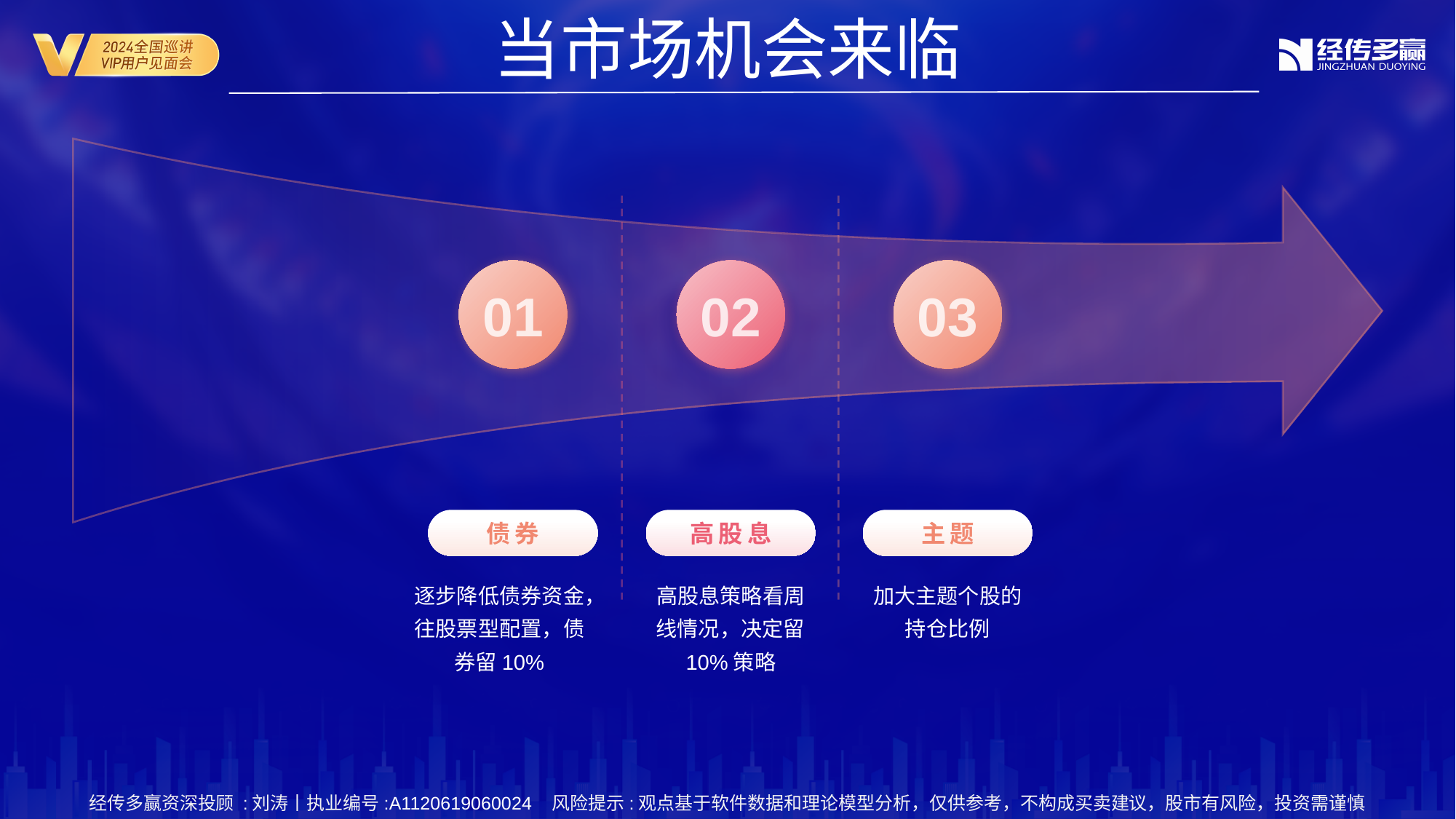

当市场机会来临

01
02
03
债券
高股息
主题
逐步降低债券资金，往股票型配置，债券留10%
高股息策略看周线情况，决定留10%策略
加大主题个股的持仓比例
经传多赢资深投顾 :刘涛丨执业编号:A1120619060024   风险提示:观点基于软件数据和理论模型分析，仅供参考，不构成买卖建议，股市有风险，投资需谨慎